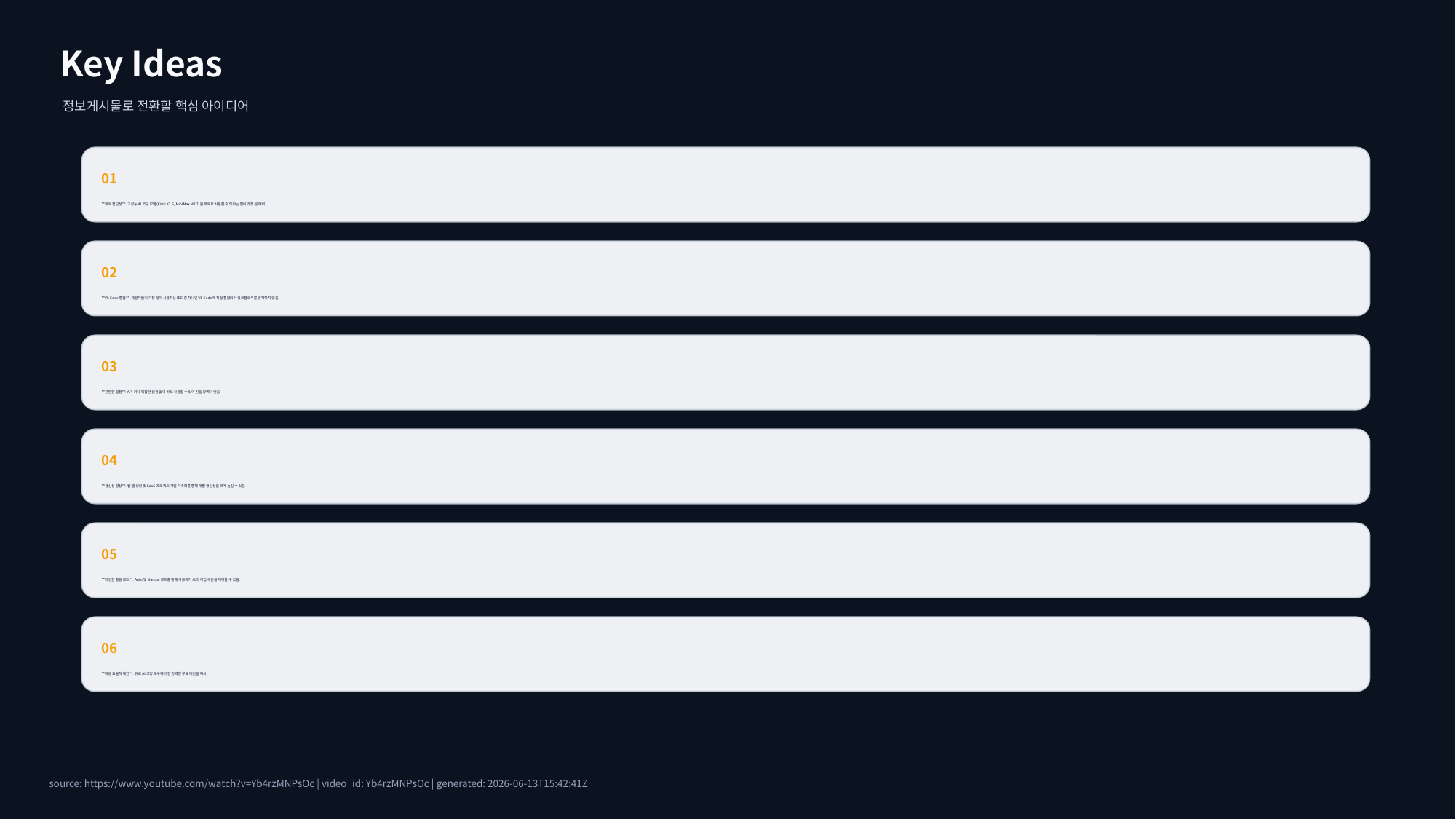

Key Ideas
정보게시물로 전환할 핵심 아이디어

01
**무료 접근성**: 고성능 AI 코딩 모델(Kimi K2.6, MiniMax M2.7)을 무료로 사용할 수 있다는 점이 가장 큰 매력.

02
**VS Code 통합**: 개발자들이 가장 많이 사용하는 IDE 중 하나인 VS Code에 직접 통합되어 워크플로우를 방해하지 않음.

03
**간편한 설정**: API 키나 복잡한 설정 없이 바로 사용할 수 있어 진입 장벽이 낮음.

04
**생산성 향상**: 웹 앱 생성 및 SaaS 프로젝트 개발 가속화를 통해 개발 생산성을 크게 높일 수 있음.

05
**다양한 활용 모드**: Auto 및 Manual 모드를 통해 사용자가 AI의 개입 수준을 제어할 수 있음.

06
**비용 효율적 대안**: 유료 AI 코딩 도구에 대한 강력한 무료 대안을 제시.
source: https://www.youtube.com/watch?v=Yb4rzMNPsOc | video_id: Yb4rzMNPsOc | generated: 2026-06-13T15:42:41Z